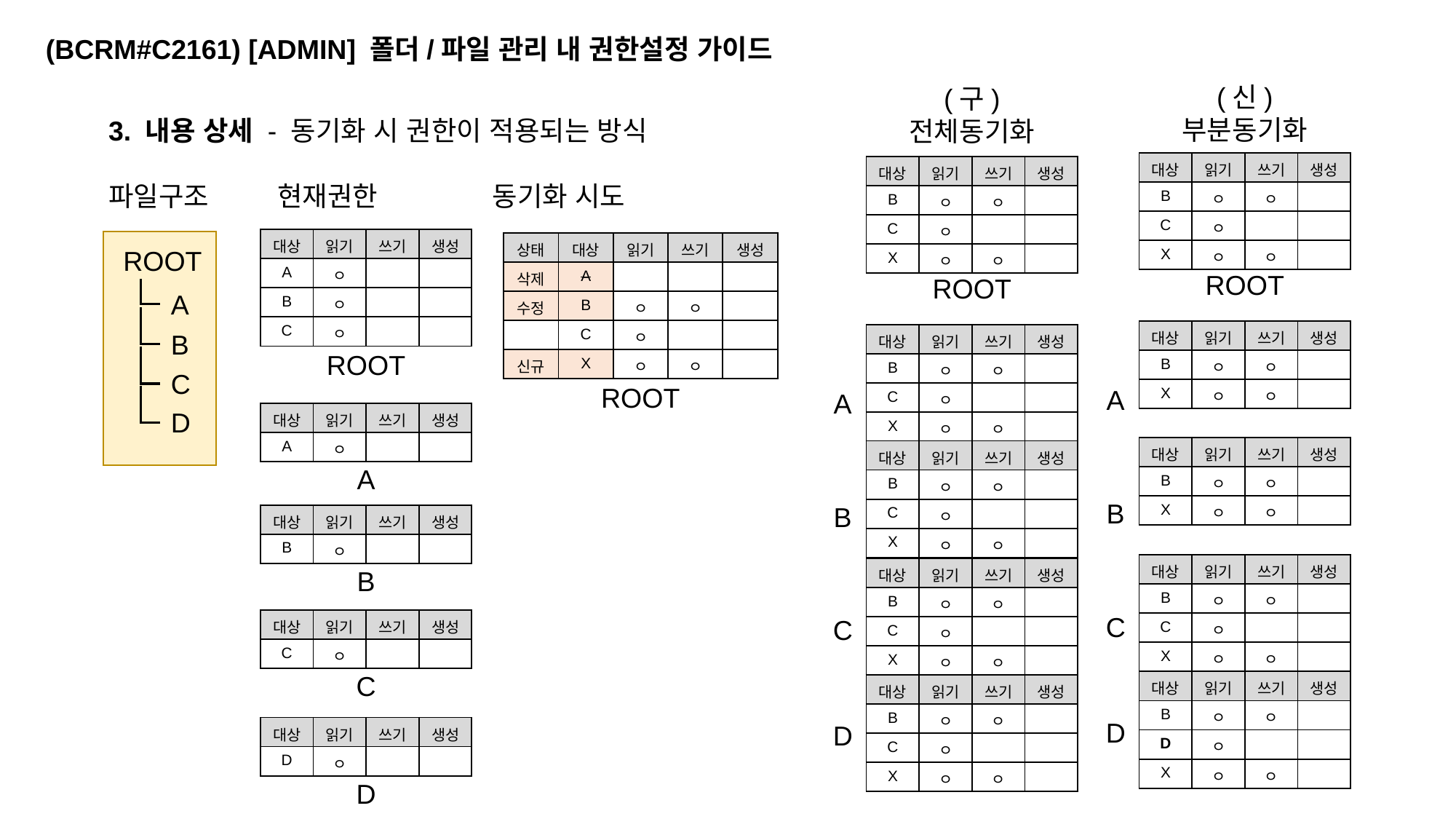

(BCRM#C2161) [ADMIN] 폴더/파일 관리 내 권한설정 가이드
(신)
부분동기화
(구)
전체동기화
3. 내용 상세 - 동기화 시 권한이 적용되는 방식

파일구조         현재권한               동기화 시도
| 대상 | 읽기 | 쓰기 | 생성 |
| --- | --- | --- | --- |
| B | ㅇ | ㅇ |  |
| C | ㅇ |  |  |
| X | ㅇ | ㅇ |  |
| 대상 | 읽기 | 쓰기 | 생성 |
| --- | --- | --- | --- |
| B | ㅇ | ㅇ |  |
| C | ㅇ |  |  |
| X | ㅇ | ㅇ |  |
| 대상 | 읽기 | 쓰기 | 생성 |
| --- | --- | --- | --- |
| A | ㅇ |  |  |
| B | ㅇ |  |  |
| C | ㅇ |  |  |

| 상태 | 대상 | 읽기 | 쓰기 | 생성 |
| --- | --- | --- | --- | --- |
| 삭제 | A |  |  |  |
| 수정 | B | ㅇ | ㅇ |  |
|  | C | ㅇ |  |  |
| 신규 | X | ㅇ | ㅇ |  |
ROOT
ROOT
ROOT
A
| 대상 | 읽기 | 쓰기 | 생성 |
| --- | --- | --- | --- |
| B | ㅇ | ㅇ |  |
| X | ㅇ | ㅇ |  |
B
| 대상 | 읽기 | 쓰기 | 생성 |
| --- | --- | --- | --- |
| B | ㅇ | ㅇ |  |
| C | ㅇ |  |  |
| X | ㅇ | ㅇ |  |
ROOT
C
ROOT
A
A
D
| 대상 | 읽기 | 쓰기 | 생성 |
| --- | --- | --- | --- |
| A | ㅇ |  |  |
| 대상 | 읽기 | 쓰기 | 생성 |
| --- | --- | --- | --- |
| B | ㅇ | ㅇ |  |
| X | ㅇ | ㅇ |  |
| 대상 | 읽기 | 쓰기 | 생성 |
| --- | --- | --- | --- |
| B | ㅇ | ㅇ |  |
| C | ㅇ |  |  |
| X | ㅇ | ㅇ |  |
A
B
B
| 대상 | 읽기 | 쓰기 | 생성 |
| --- | --- | --- | --- |
| B | ㅇ |  |  |
| 대상 | 읽기 | 쓰기 | 생성 |
| --- | --- | --- | --- |
| B | ㅇ | ㅇ |  |
| C | ㅇ |  |  |
| X | ㅇ | ㅇ |  |
| 대상 | 읽기 | 쓰기 | 생성 |
| --- | --- | --- | --- |
| B | ㅇ | ㅇ |  |
| C | ㅇ |  |  |
| X | ㅇ | ㅇ |  |
B
C
C
| 대상 | 읽기 | 쓰기 | 생성 |
| --- | --- | --- | --- |
| C | ㅇ |  |  |
C
| 대상 | 읽기 | 쓰기 | 생성 |
| --- | --- | --- | --- |
| B | ㅇ | ㅇ |  |
| D | ㅇ |  |  |
| X | ㅇ | ㅇ |  |
| 대상 | 읽기 | 쓰기 | 생성 |
| --- | --- | --- | --- |
| B | ㅇ | ㅇ |  |
| C | ㅇ |  |  |
| X | ㅇ | ㅇ |  |
D
D
| 대상 | 읽기 | 쓰기 | 생성 |
| --- | --- | --- | --- |
| D | ㅇ |  |  |
D